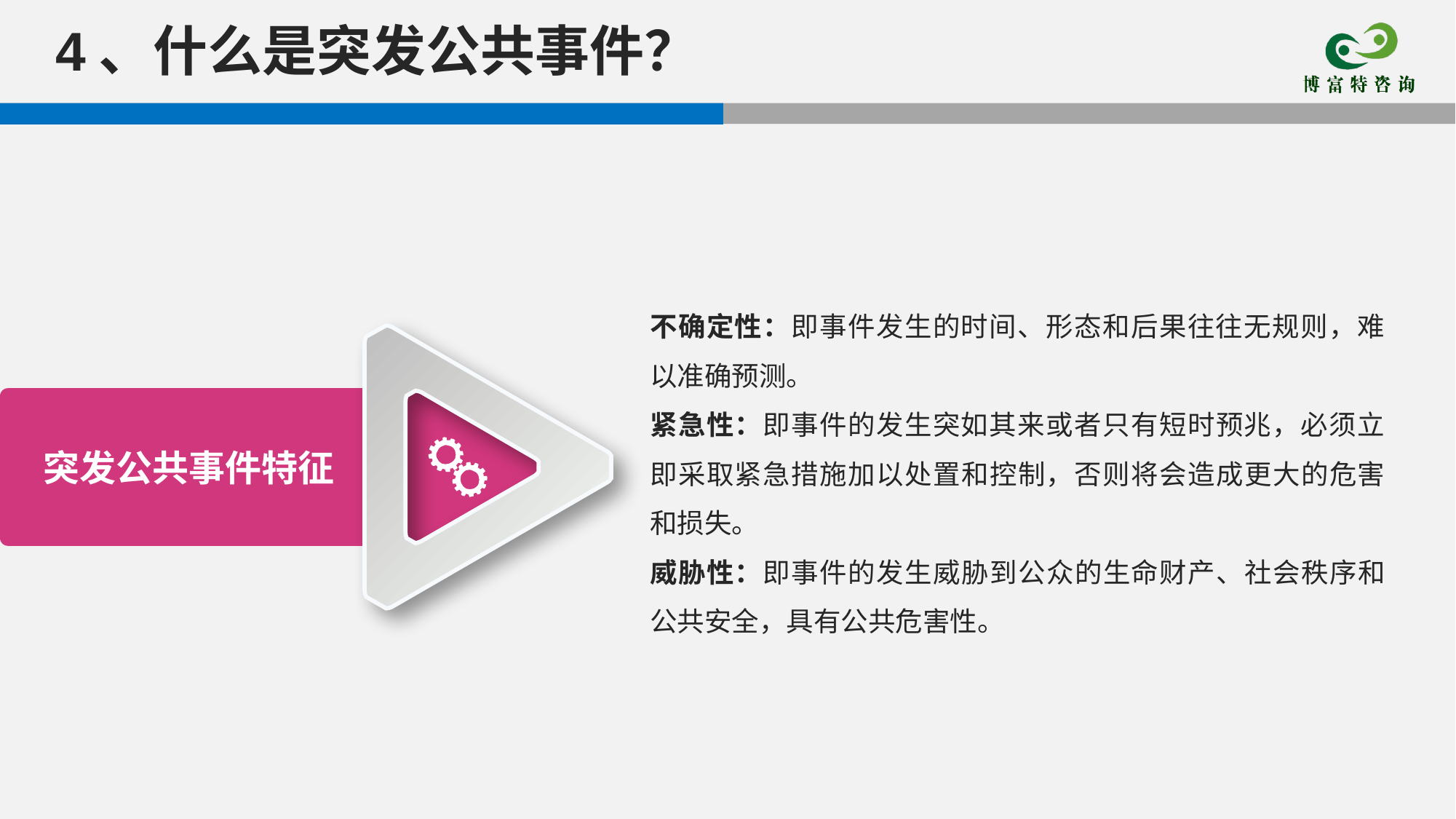

4、什么是突发公共事件？

不确定性：即事件发生的时间、形态和后果往往无规则，难以准确预测。
紧急性：即事件的发生突如其来或者只有短时预兆，必须立即采取紧急措施加以处置和控制，否则将会造成更大的危害和损失。
威胁性：即事件的发生威胁到公众的生命财产、社会秩序和公共安全，具有公共危害性。

突发公共事件特征